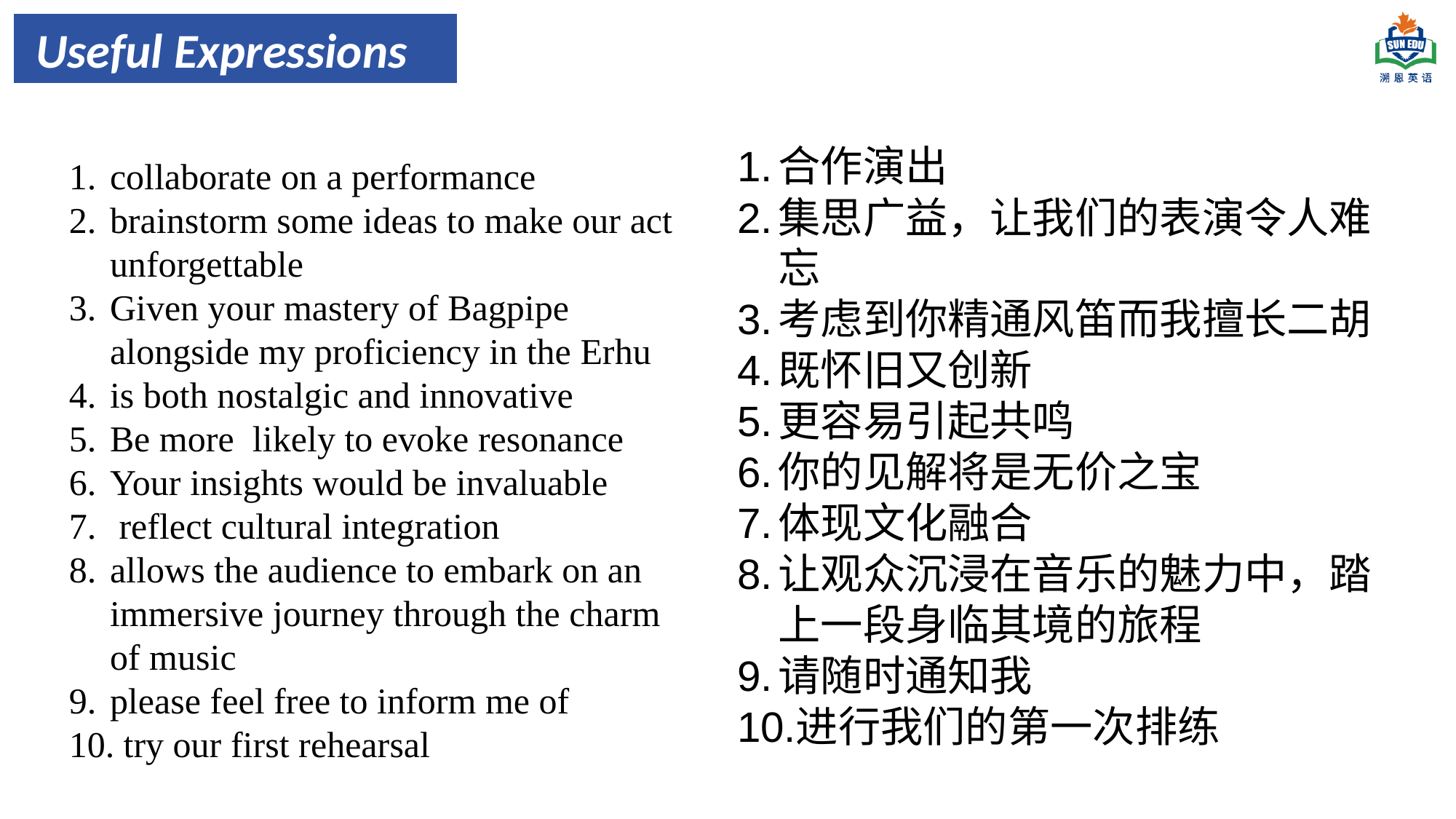

Useful Expressions
合作演出
集思广益，让我们的表演令人难忘
考虑到你精通风笛而我擅长二胡
既怀旧又创新
更容易引起共鸣
你的见解将是无价之宝
体现文化融合
让观众沉浸在音乐的魅力中，踏上一段身临其境的旅程
请随时通知我
进行我们的第一次排练
collaborate on a performance
brainstorm some ideas to make our act unforgettable
Given your mastery of Bagpipe‌ alongside my proficiency in the Erhu
is both nostalgic and innovative
Be more  likely to evoke resonance
Your insights would be invaluable
 reflect cultural integration
allows the audience to embark on an immersive journey through the charm of music
please feel free to inform me of
 try our first rehearsal